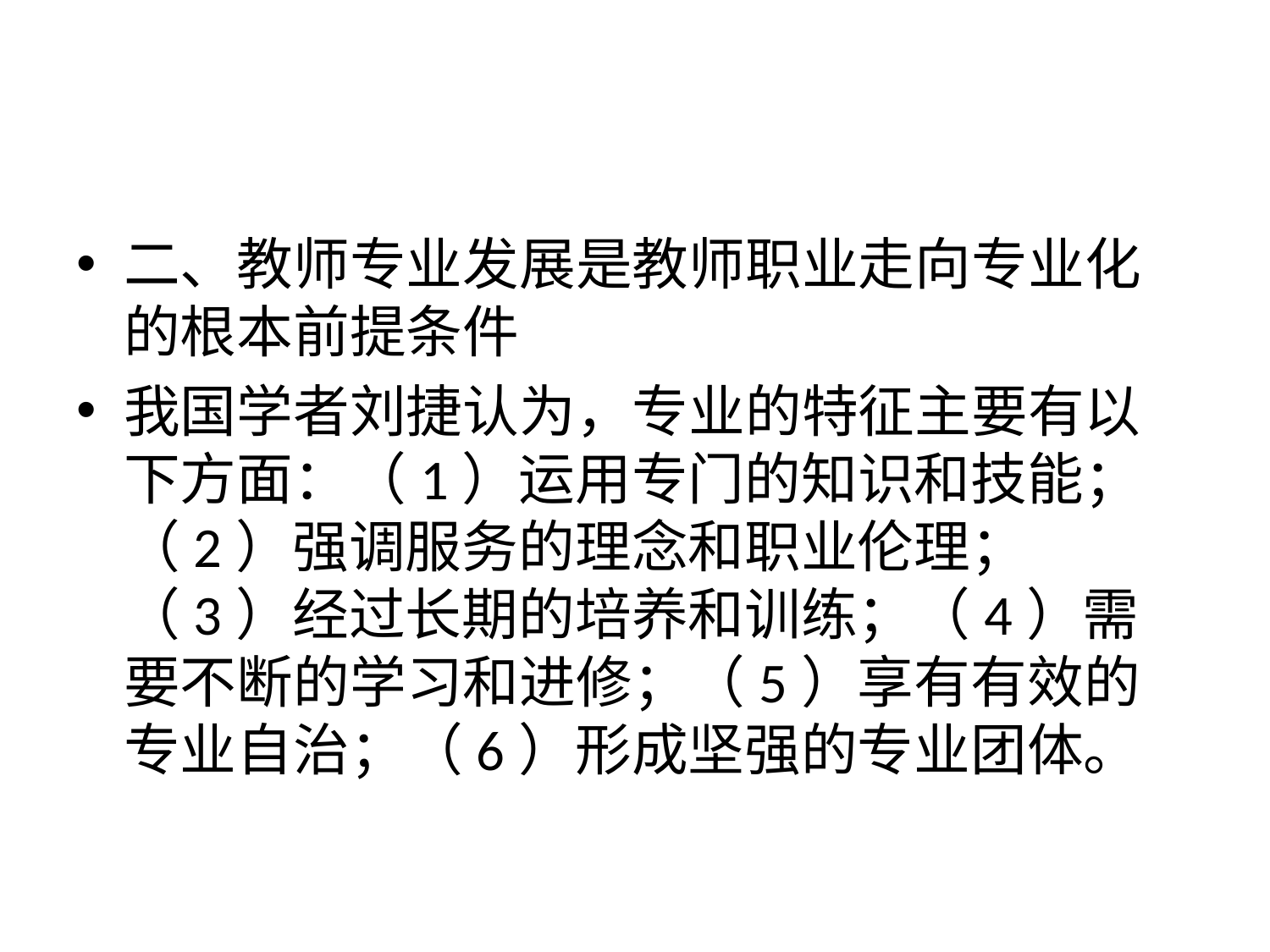

#
二、教师专业发展是教师职业走向专业化的根本前提条件
我国学者刘捷认为，专业的特征主要有以下方面：（1）运用专门的知识和技能；（2）强调服务的理念和职业伦理；（3）经过长期的培养和训练；（4）需要不断的学习和进修；（5）享有有效的专业自治；（6）形成坚强的专业团体。